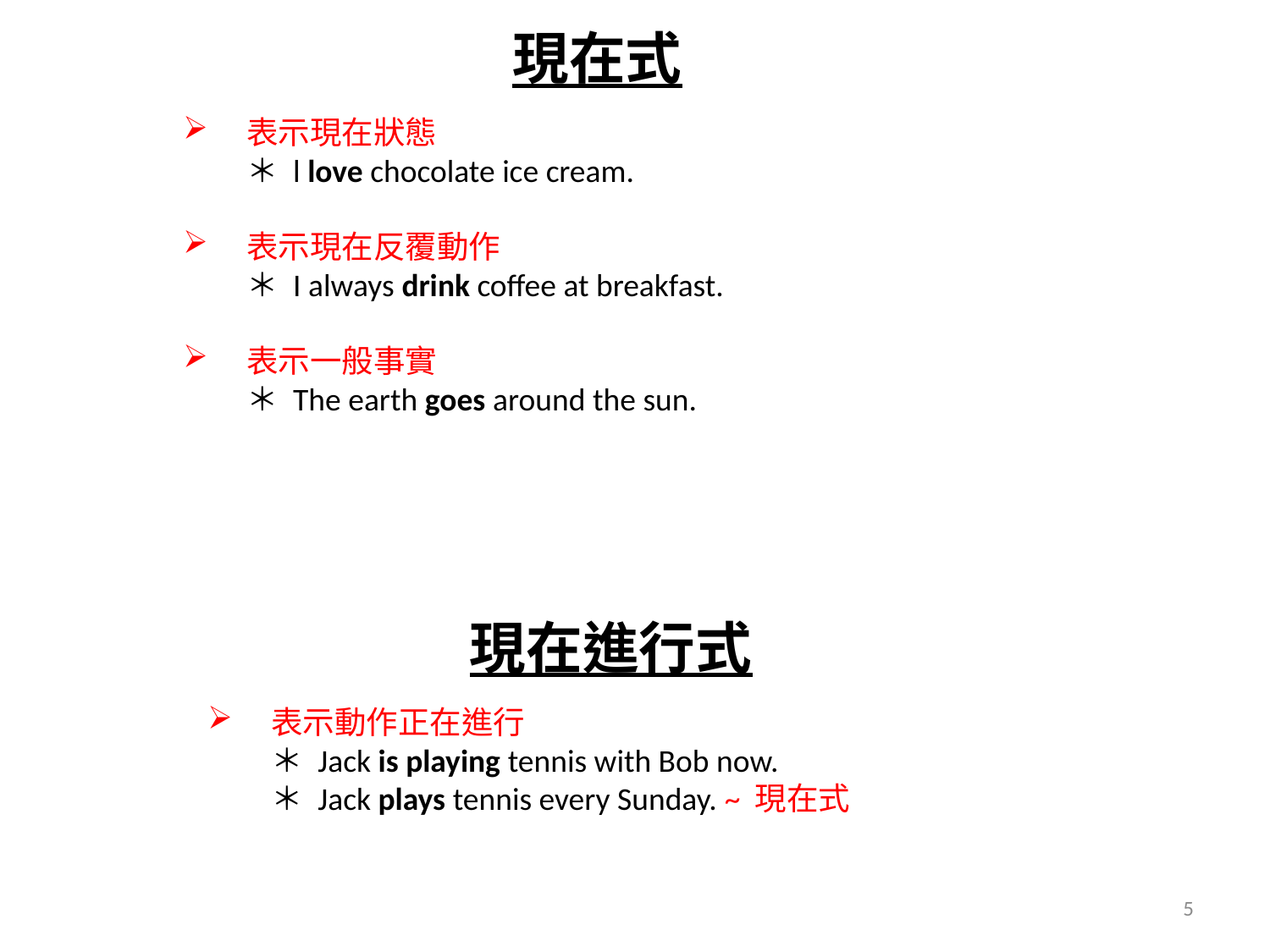

現在式
表示現在狀態
＊ l love chocolate ice cream.
表示現在反覆動作
＊ I always drink coffee at breakfast.
表示一般事實
＊ The earth goes around the sun.
現在進行式
表示動作正在進行
＊ Jack is playing tennis with Bob now.
＊ Jack plays tennis every Sunday. ~ 現在式
5